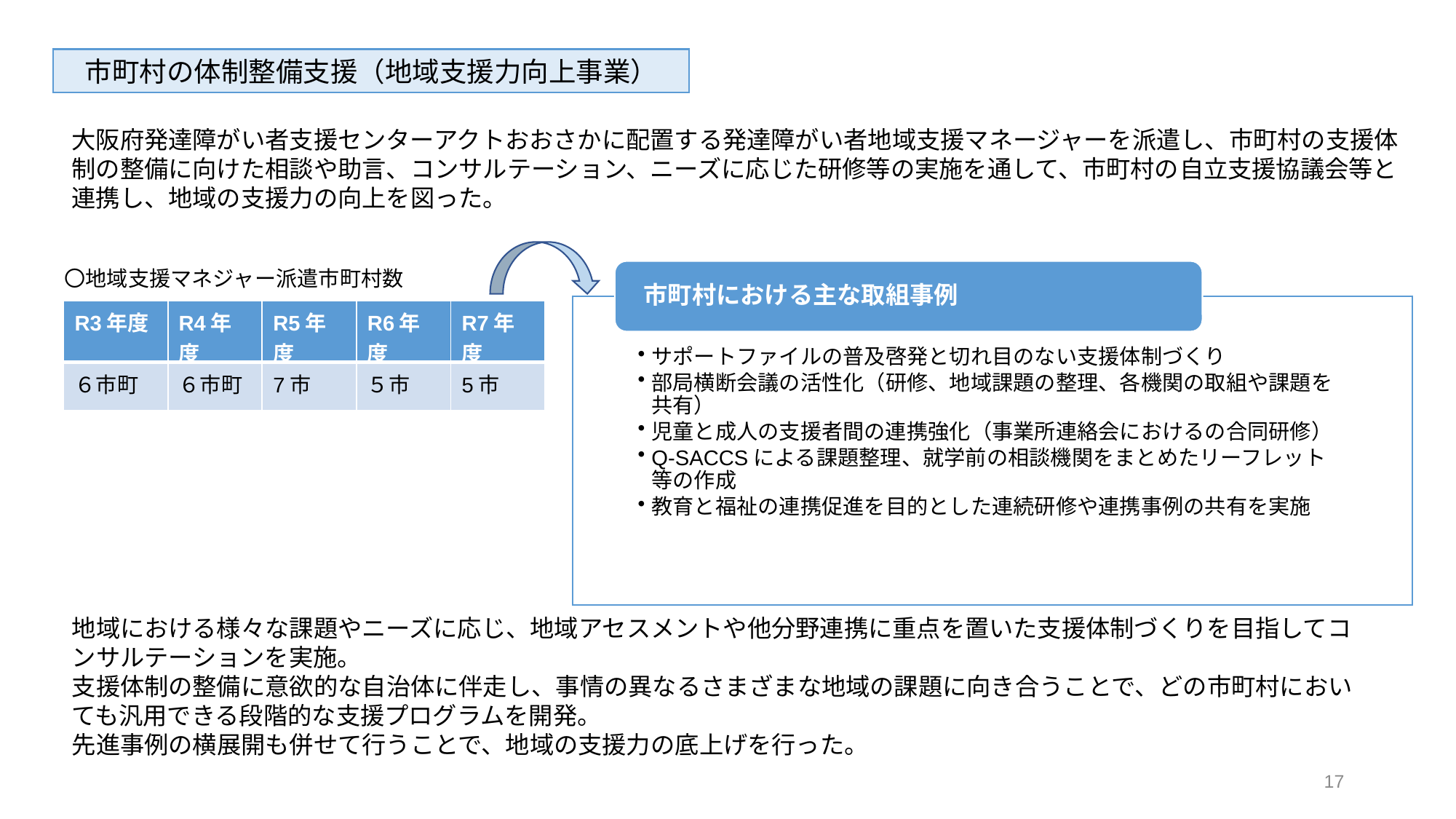

市町村の体制整備支援（地域支援力向上事業）
大阪府発達障がい者支援センターアクトおおさかに配置する発達障がい者地域支援マネージャーを派遣し、市町村の支援体制の整備に向けた相談や助言、コンサルテーション、ニーズに応じた研修等の実施を通して、市町村の自立支援協議会等と連携し、地域の支援力の向上を図った。

〇地域支援マネジャー派遣市町村数
サポートファイルの普及啓発と切れ目のない支援体制づくり
部局横断会議の活性化（研修、地域課題の整理、各機関の取組や課題を共有）
児童と成人の支援者間の連携強化（事業所連絡会におけるの合同研修）
Q-SACCSによる課題整理、就学前の相談機関をまとめたリーフレット等の作成
教育と福祉の連携促進を目的とした連続研修や連携事例の共有を実施
市町村における主な取組事例
| R3年度 | R4年度 | R5年度 | R6年度 | R7年度 |
| --- | --- | --- | --- | --- |
| ６市町 | ６市町 | 7市 | ５市 | 5市 |
地域における様々な課題やニーズに応じ、地域アセスメントや他分野連携に重点を置いた支援体制づくりを目指してコンサルテーションを実施。
支援体制の整備に意欲的な自治体に伴走し、事情の異なるさまざまな地域の課題に向き合うことで、どの市町村においても汎用できる段階的な支援プログラムを開発。
先進事例の横展開も併せて行うことで、地域の支援力の底上げを行った。
17